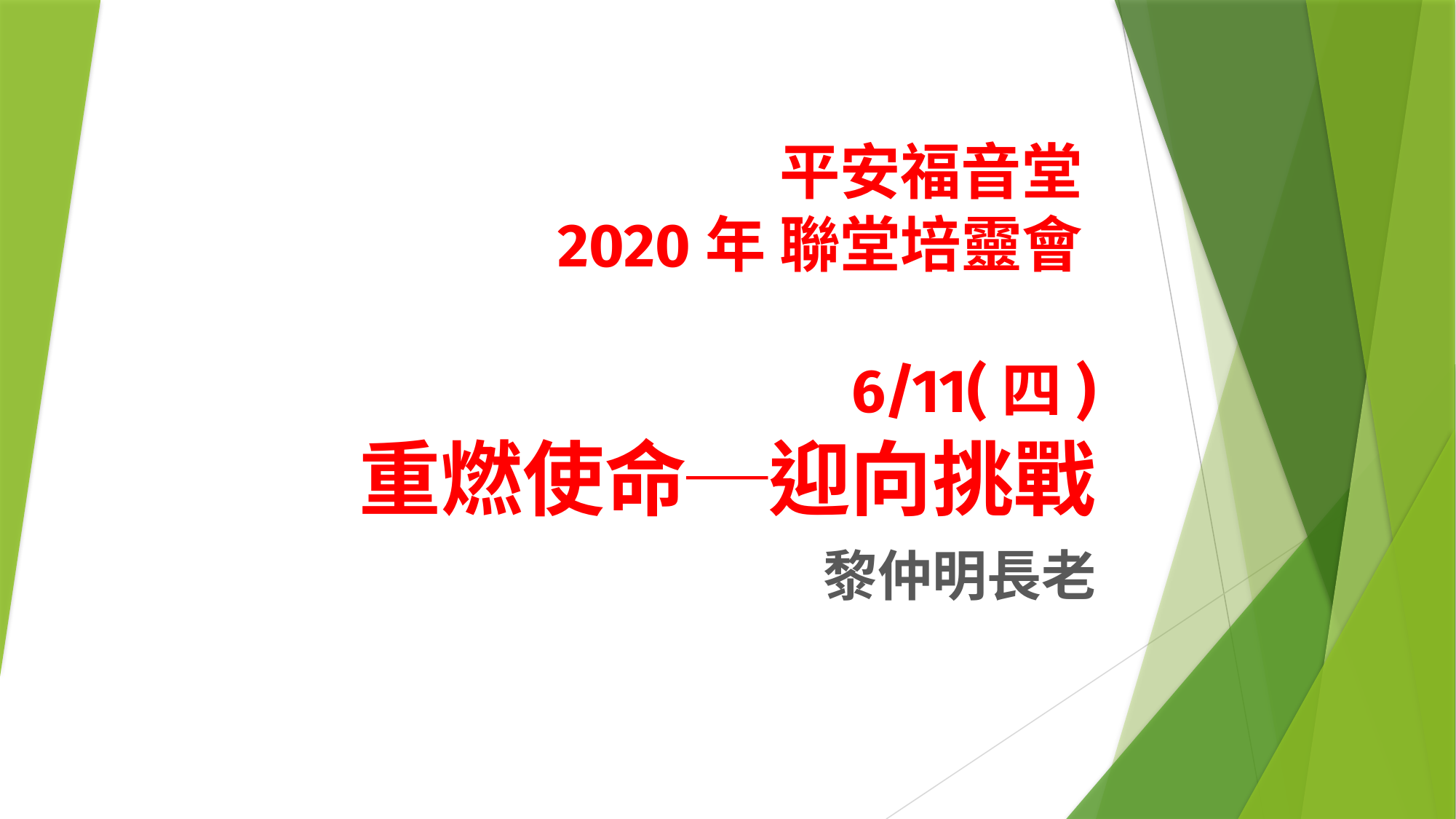

平安福音堂
2020年 聯堂培靈會

6/11(四)
# 重燃使命─迎向挑戰
黎仲明長老